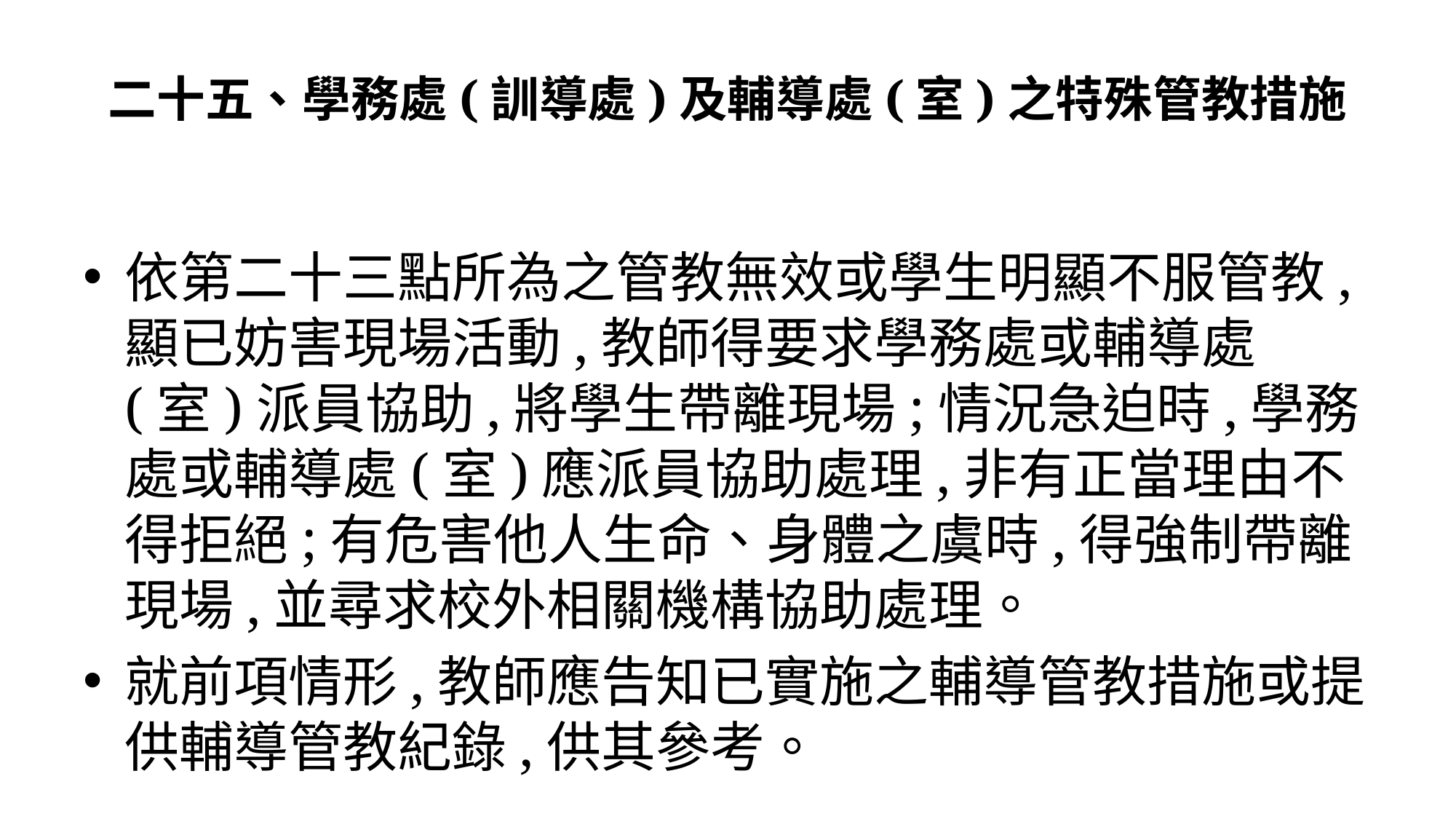

# 二十五、學務處(訓導處)及輔導處(室)之特殊管教措施
依第二十三點所為之管教無效或學生明顯不服管教,顯已妨害現場活動,教師得要求學務處或輔導處(室)派員協助,將學生帶離現場;情況急迫時,學務處或輔導處(室)應派員協助處理,非有正當理由不得拒絕;有危害他人生命、身體之虞時,得強制帶離現場,並尋求校外相關機構協助處理。
就前項情形,教師應告知已實施之輔導管教措施或提供輔導管教紀錄,供其參考。